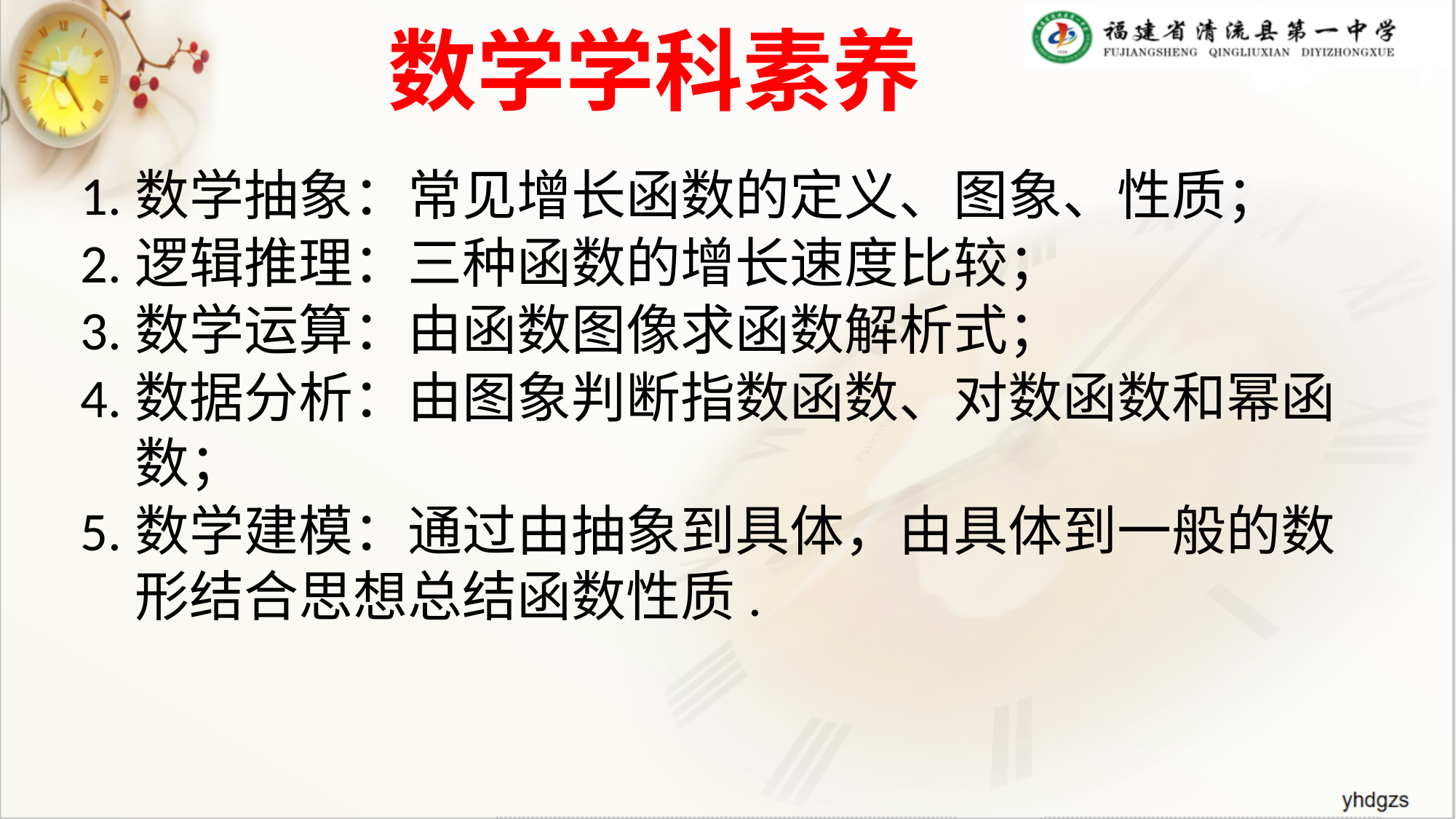

# 数学学科素养

1.数学抽象：常见增长函数的定义、图象、性质；
2.逻辑推理：三种函数的增长速度比较；
3.数学运算：由函数图像求函数解析式；
4.数据分析：由图象判断指数函数、对数函数和幂函数；
5.数学建模：通过由抽象到具体，由具体到一般的数形结合思想总结函数性质.